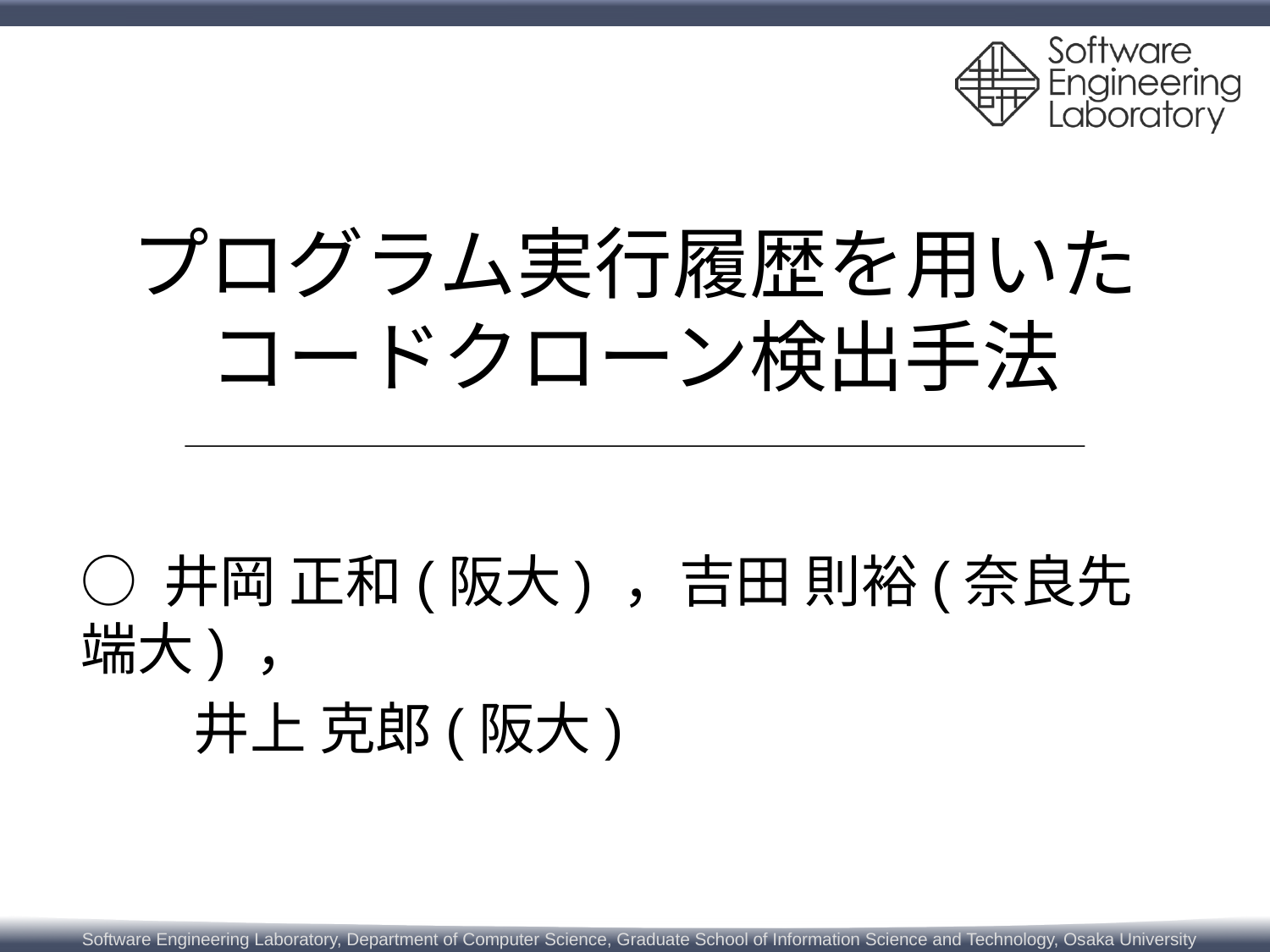

# プログラム実行履歴を用いたコードクローン検出手法
○ 井岡 正和(阪大) ，吉田 則裕(奈良先端大) ，
　　井上 克郎(阪大)